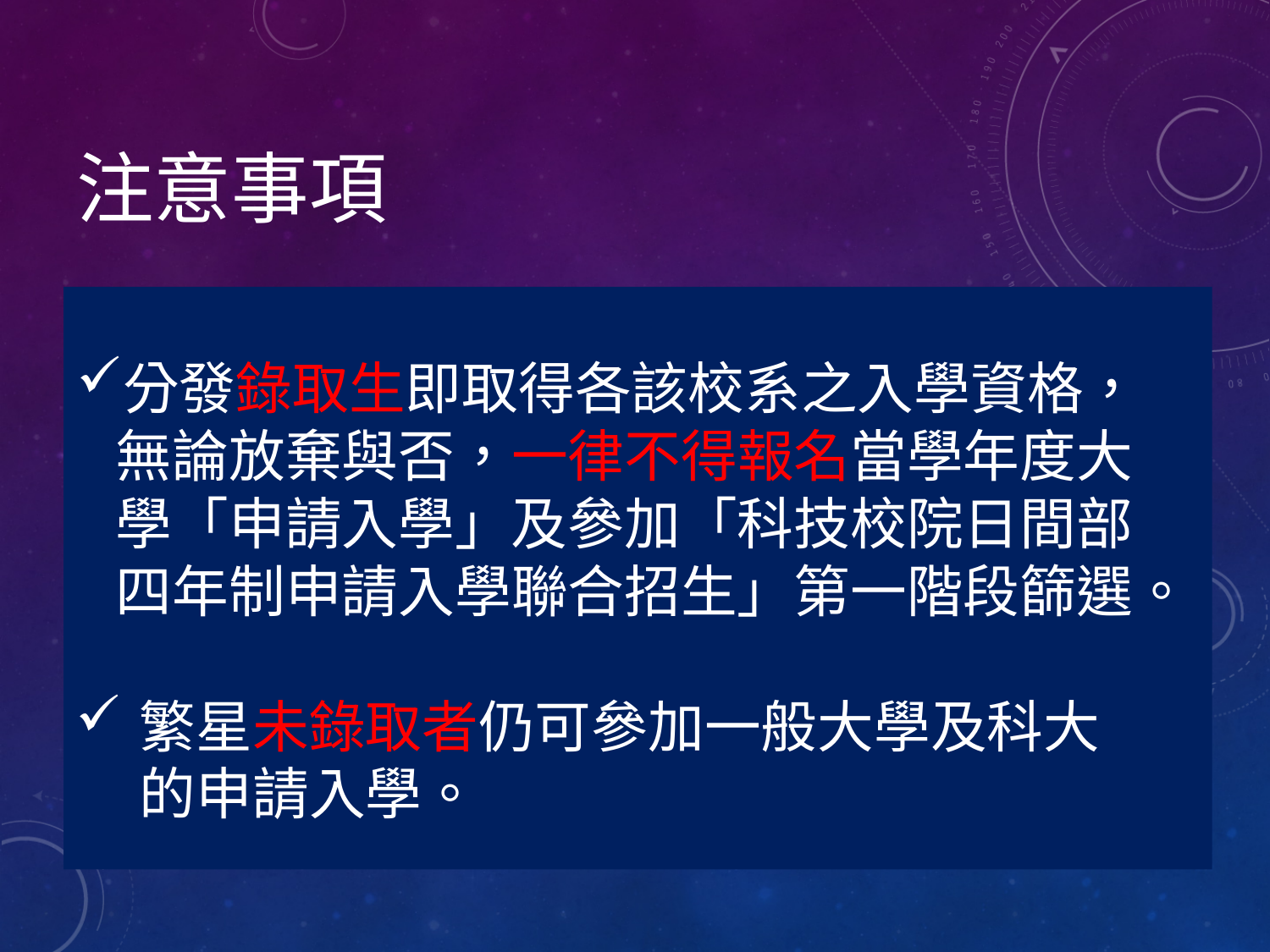

# 注意事項
分發錄取生即取得各該校系之入學資格，無論放棄與否，一律不得報名當學年度大學「申請入學」及參加「科技校院日間部四年制申請入學聯合招生」第一階段篩選。

繁星未錄取者仍可參加一般大學及科大的申請入學。